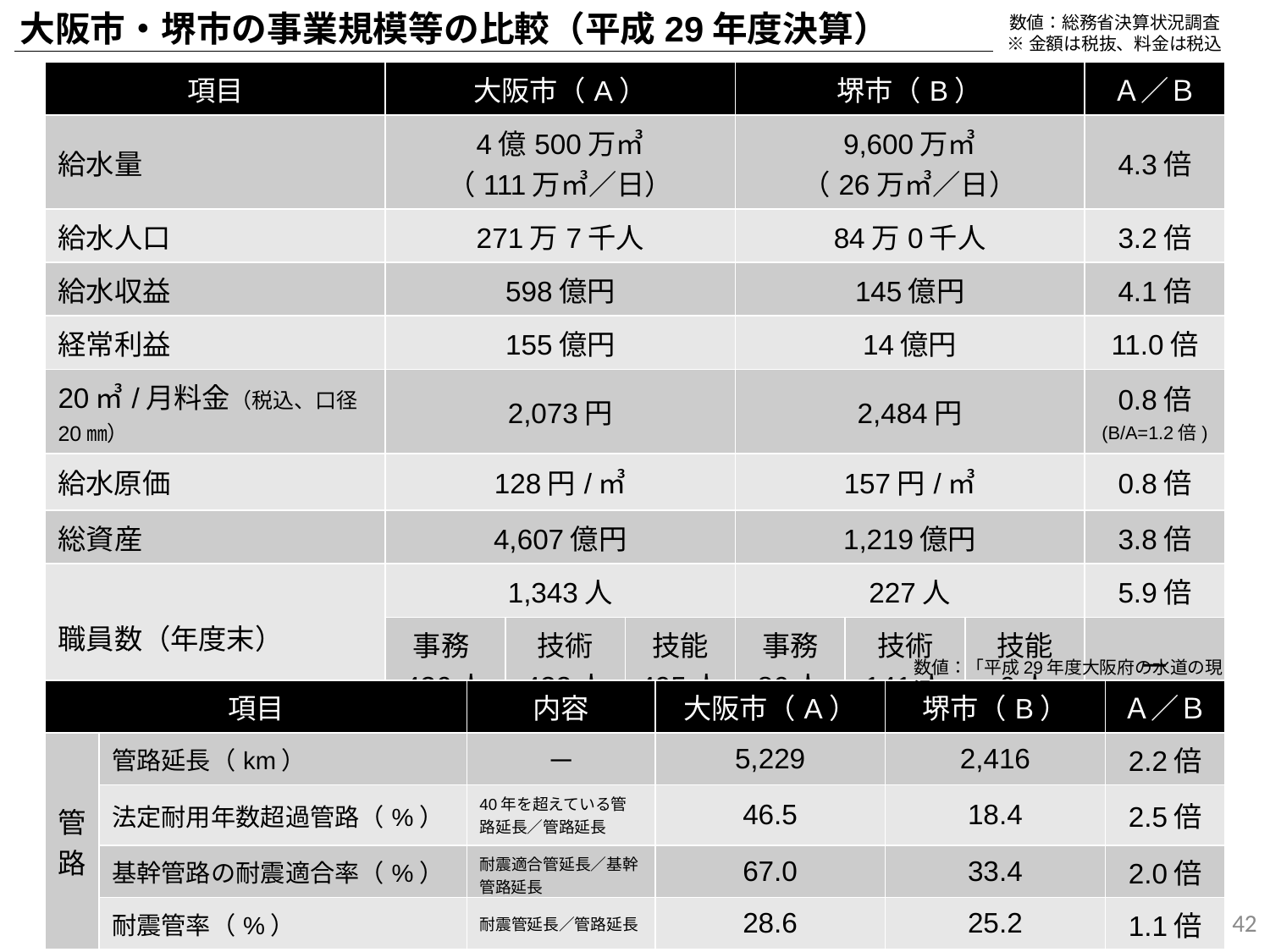

大阪市・堺市の事業規模等の比較（平成29年度決算）
数値：総務省決算状況調査
※金額は税抜、料金は税込
| 項目 | 大阪市（A） |  |  | 堺市（B） |  |  | Ａ／Ｂ |
| --- | --- | --- | --- | --- | --- | --- | --- |
| 給水量 | 4億500万㎥ （111万㎥／日） |  |  | 9,600万㎥ （26万㎥／日） |  |  | 4.3倍 |
| 給水人口 | 271万7千人 |  |  | 84万0千人 |  |  | 3.2倍 |
| 給水収益 | 598億円 |  |  | 145億円 |  |  | 4.1倍 |
| 経常利益 | 155億円 |  |  | 14億円 |  |  | 11.0倍 |
| 20㎥/月料金（税込、口径20㎜） | 2,073円 |  |  | 2,484円 |  |  | 0.8倍 (B/A=1.2倍) |
| 給水原価 | 128円/㎥ |  |  | 157円/㎥ |  |  | 0.8倍 |
| 総資産 | 4,607億円 |  |  | 1,219億円 |  |  | 3.8倍 |
| 職員数（年度末） | 1,343人 |  |  | 227人 |  |  | 5.9倍 |
|  | 事務426人 | 技術 422人 | 技能 495人 | 事務 86人 | 技術 141人 | 技能 0人 | ー |
数値：「平成29年度大阪府の水道の現況」
| 項目 |  | 内容 | 大阪市（A） | 堺市（B） | Ａ／Ｂ |
| --- | --- | --- | --- | --- | --- |
| 管 路 | 管路延長（km） | － | 5,229 | 2,416 | 2.2倍 |
|  | 法定耐用年数超過管路（%） | 40年を超えている管路延長／管路延長 | 46.5 | 18.4 | 2.5倍 |
|  | 基幹管路の耐震適合率（%） | 耐震適合管延長／基幹管路延長 | 67.0 | 33.4 | 2.0倍 |
|  | 耐震管率（%） | 耐震管延長／管路延長 | 28.6 | 25.2 | 1.1倍 |
42